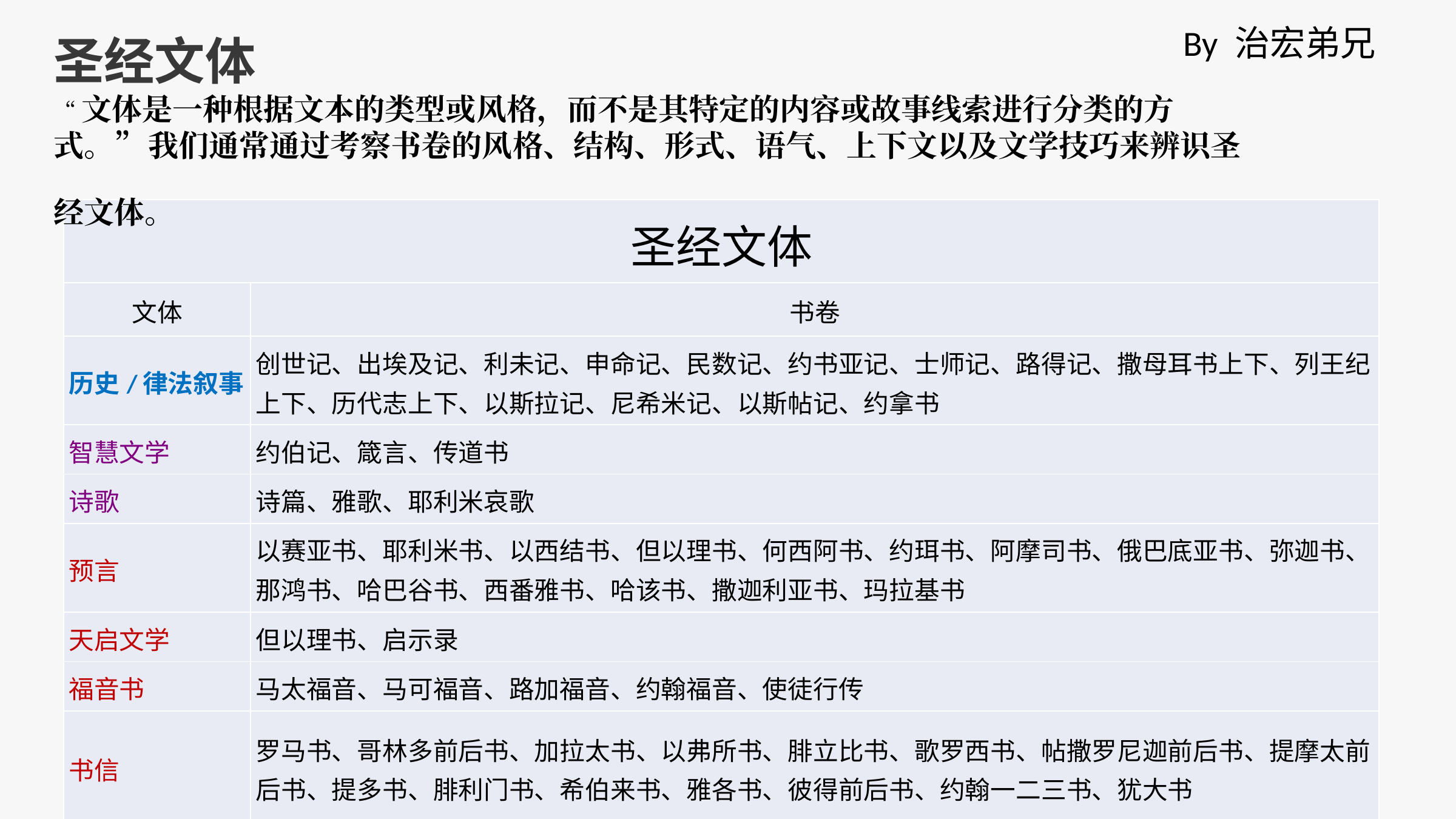

By 治宏弟兄
圣经文体
“文体是一种根据文本的类型或风格，而不是其特定的内容或故事线索进行分类的方式。” 我们通常通过考察书卷的风格、结构、形式、语气、上下文以及文学技巧来辨识圣经文体。
| 圣经文体 |  |
| --- | --- |
| 文体 | 书卷 |
| 历史/律法叙事 | 创世记、出埃及记、利未记、申命记、民数记、约书亚记、士师记、路得记、撒母耳书上下、列王纪上下、历代志上下、以斯拉记、尼希米记、以斯帖记、约拿书 |
| 智慧文学 | 约伯记、箴言、传道书 |
| 诗歌 | 诗篇、雅歌、耶利米哀歌 |
| 预言 | 以赛亚书、耶利米书、以西结书、但以理书、何西阿书、约珥书、阿摩司书、俄巴底亚书、弥迦书、那鸿书、哈巴谷书、西番雅书、哈该书、撒迦利亚书、玛拉基书 |
| 天启文学 | 但以理书、启示录 |
| 福音书 | 马太福音、马可福音、路加福音、约翰福音、使徒行传 |
| 书信 | 罗马书、哥林多前后书、加拉太书、以弗所书、腓立比书、歌罗西书、帖撒罗尼迦前后书、提摩太前后书、提多书、腓利门书、希伯来书、雅各书、彼得前后书、约翰一二三书、犹大书 |